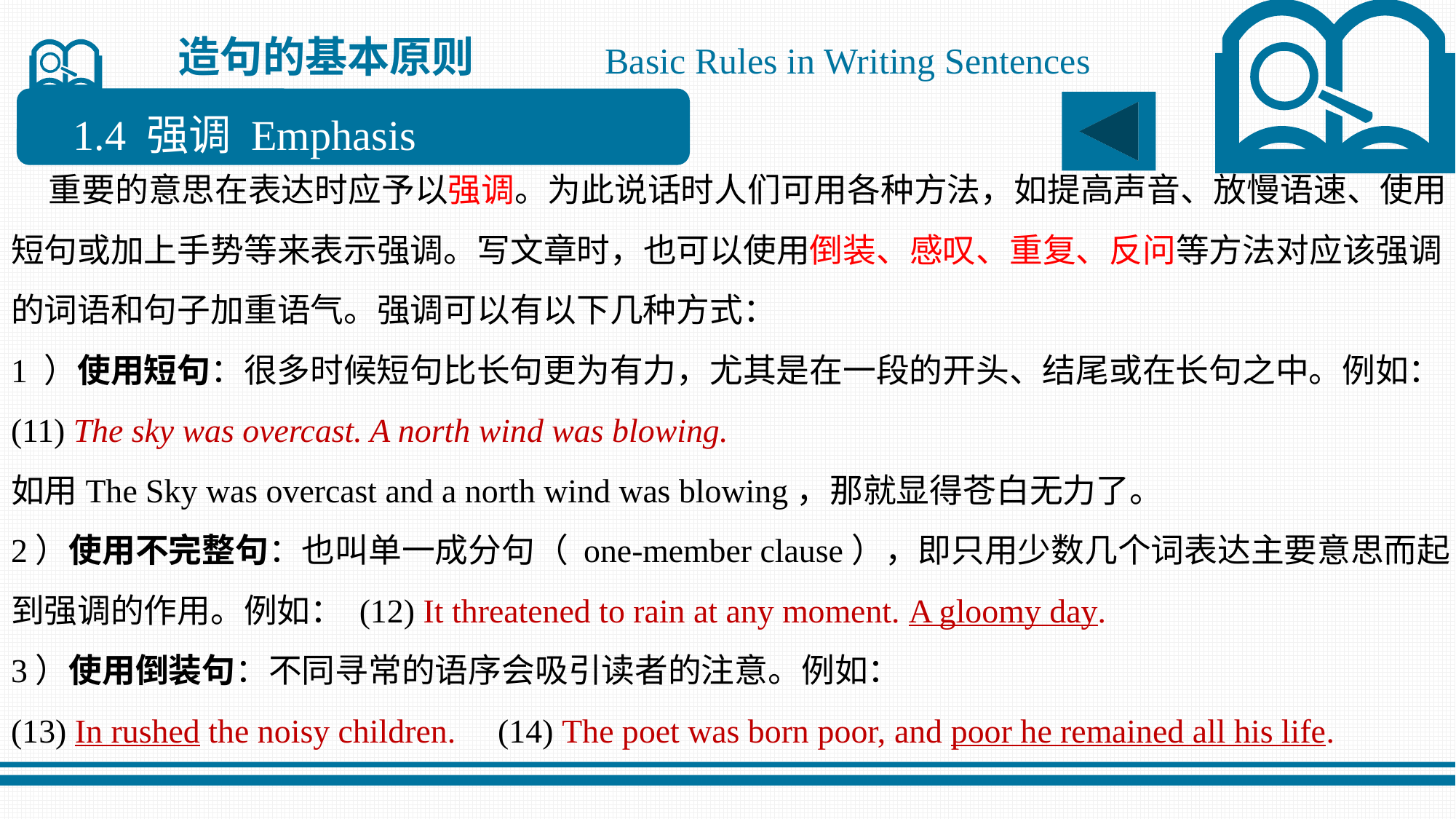

造句的基本原则
Basic Rules in Writing Sentences
1.4 强调 Emphasis

    重要的意思在表达时应予以强调。为此说话时人们可用各种方法，如提高声音、放慢语速、使用短句或加上手势等来表示强调。写文章时，也可以使用倒装、感叹、重复、反问等方法对应该强调的词语和句子加重语气。强调可以有以下几种方式：
1 ）使用短句：很多时候短句比长句更为有力，尤其是在一段的开头、结尾或在长句之中。例如： (11) The sky was overcast. A north wind was blowing.
如用The Sky was overcast and a north wind was blowing，那就显得苍白无力了。
2）使用不完整句：也叫单一成分句（ one-member clause），即只用少数几个词表达主要意思而起到强调的作用。例如： (12) It threatened to rain at any moment. A gloomy day.
3）使用倒装句：不同寻常的语序会吸引读者的注意。例如：
(13) In rushed the noisy children.     (14) The poet was born poor, and poor he remained all his life.